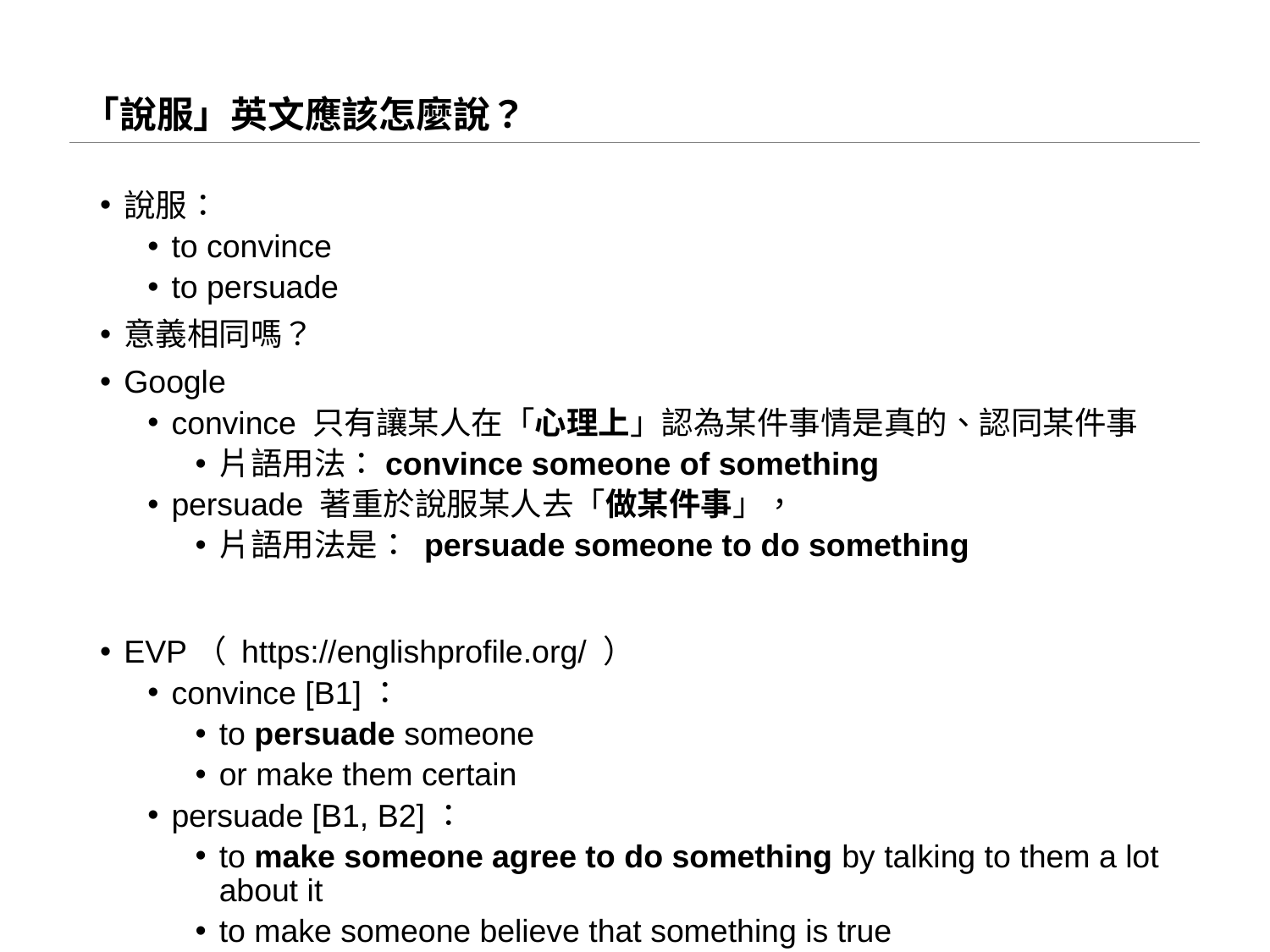

# 「說服」英文應該怎麼說？
說服：
to convince
to persuade
意義相同嗎？
Google
convince 只有讓某人在「心理上」認為某件事情是真的、認同某件事
片語用法：convince someone of something
persuade 著重於說服某人去「做某件事」，
片語用法是： persuade someone to do something

EVP（ https://englishprofile.org/ ）
convince [B1]：
to persuade someone
or make them certain
persuade [B1, B2]：
to make someone agree to do something by talking to them a lot about it
to make someone believe that something is true